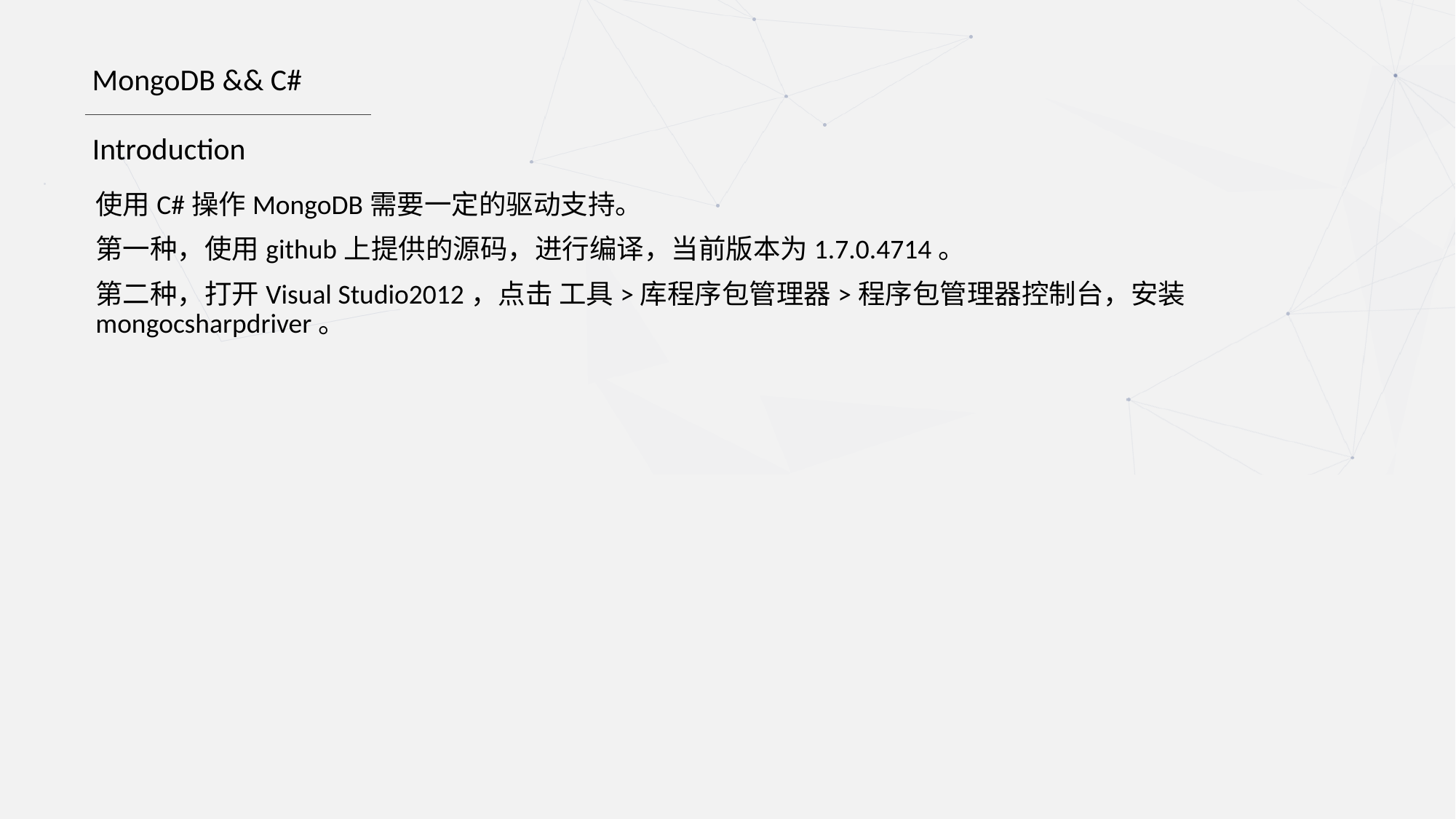

MongoDB && C#
Introduction
使用C#操作MongoDB需要一定的驱动支持。
第一种，使用github上提供的源码，进行编译，当前版本为1.7.0.4714。
第二种，打开Visual Studio2012，点击 工具>库程序包管理器>程序包管理器控制台，安装mongocsharpdriver。